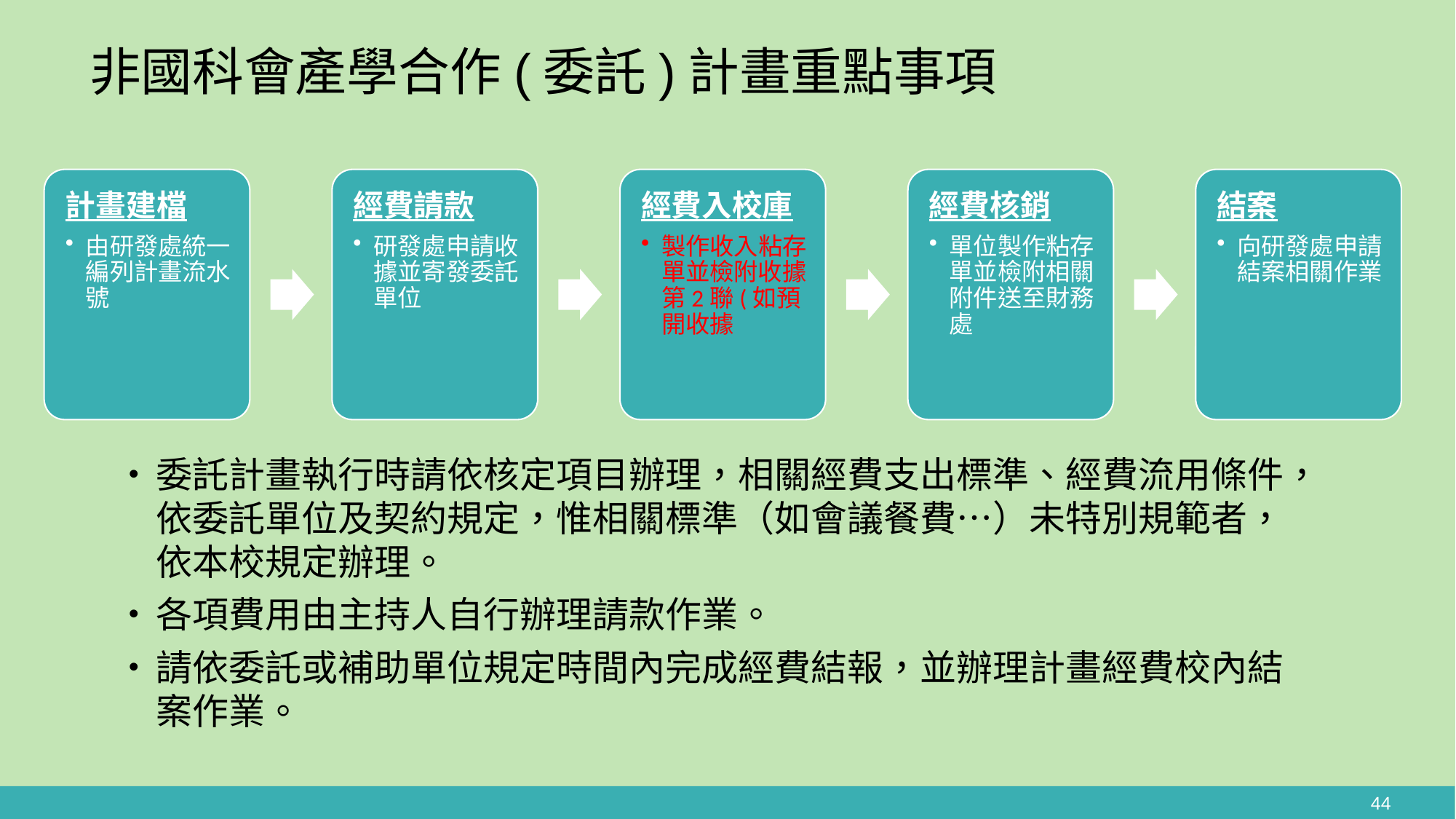

# 非國科會產學合作(委託)計畫重點事項
計畫建檔
由研發處統一編列計畫流水號

經費請款
研發處申請收據並寄發委託單位

經費入校庫
製作收入粘存單並檢附收據第2聯(如預開收據

經費核銷
單位製作粘存單並檢附相關附件送至財務處

結案
向研發處申請結案相關作業

委託計畫執行時請依核定項目辦理，相關經費支出標準、經費流用條件，依委託單位及契約規定，惟相關標準（如會議餐費…）未特別規範者，依本校規定辦理。
各項費用由主持人自行辦理請款作業。
請依委託或補助單位規定時間內完成經費結報，並辦理計畫經費校內結案作業。

44